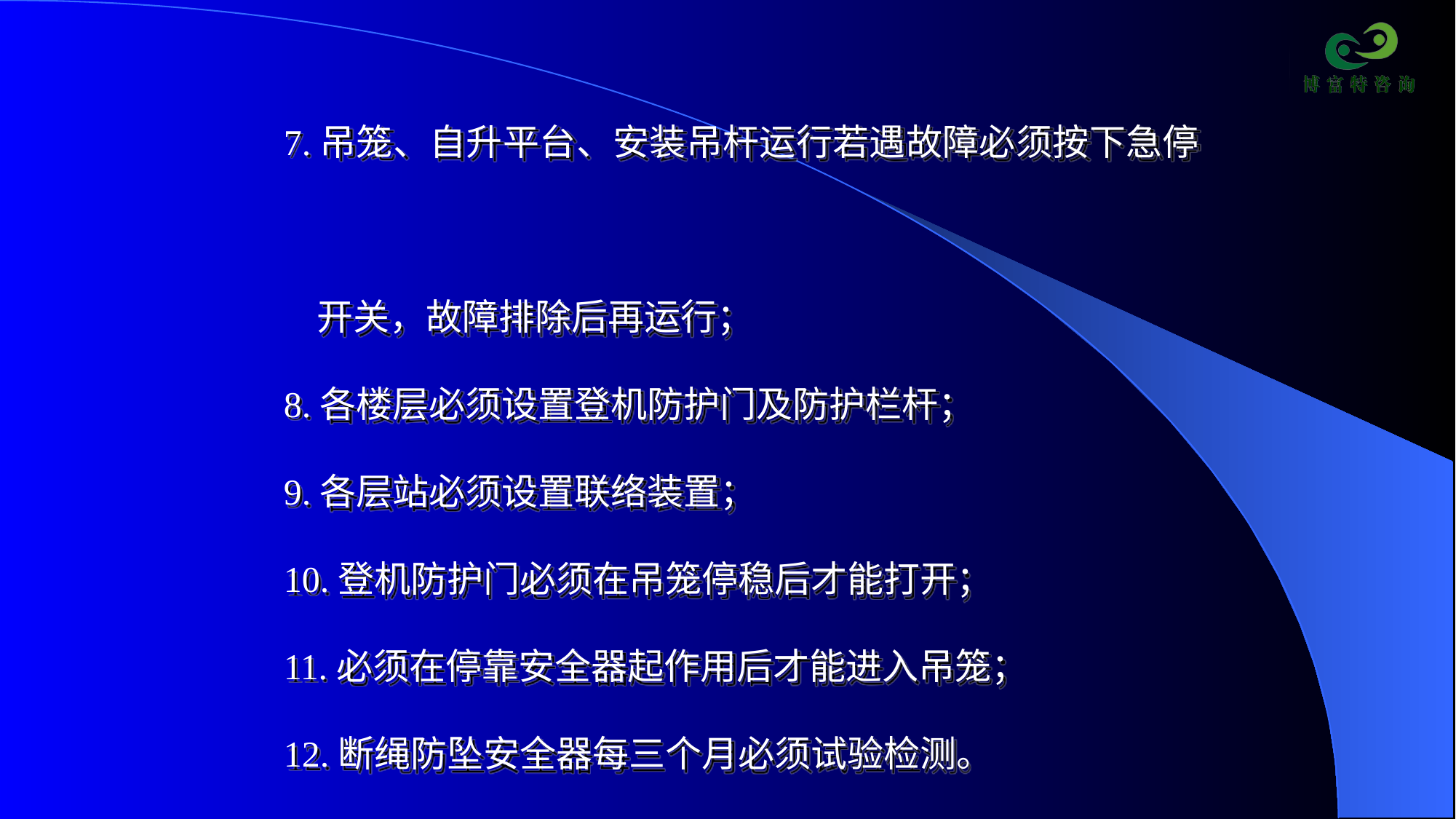

7.吊笼、自升平台、安装吊杆运行若遇故障必须按下急停
   开关，故障排除后再运行；
8.各楼层必须设置登机防护门及防护栏杆；
9.各层站必须设置联络装置；
10.登机防护门必须在吊笼停稳后才能打开；
11.必须在停靠安全器起作用后才能进入吊笼；
12.断绳防坠安全器每三个月必须试验检测。
20